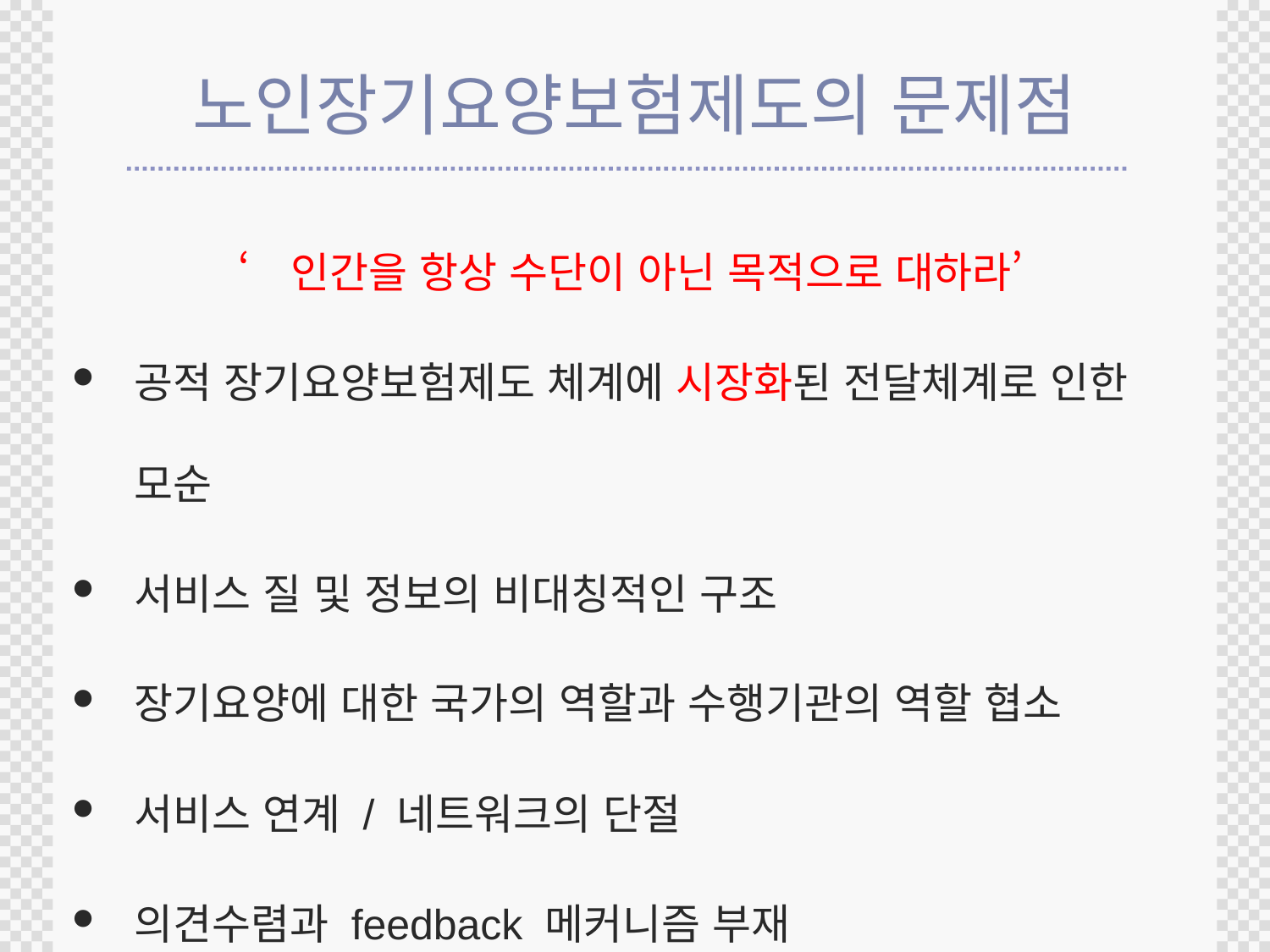

# 노인장기요양보험제도의 문제점
‘인간을 항상 수단이 아닌 목적으로 대하라’
공적 장기요양보험제도 체계에 시장화된 전달체계로 인한 모순
서비스 질 및 정보의 비대칭적인 구조
장기요양에 대한 국가의 역할과 수행기관의 역할 협소
서비스 연계 / 네트워크의 단절
의견수렴과 feedback 메커니즘 부재